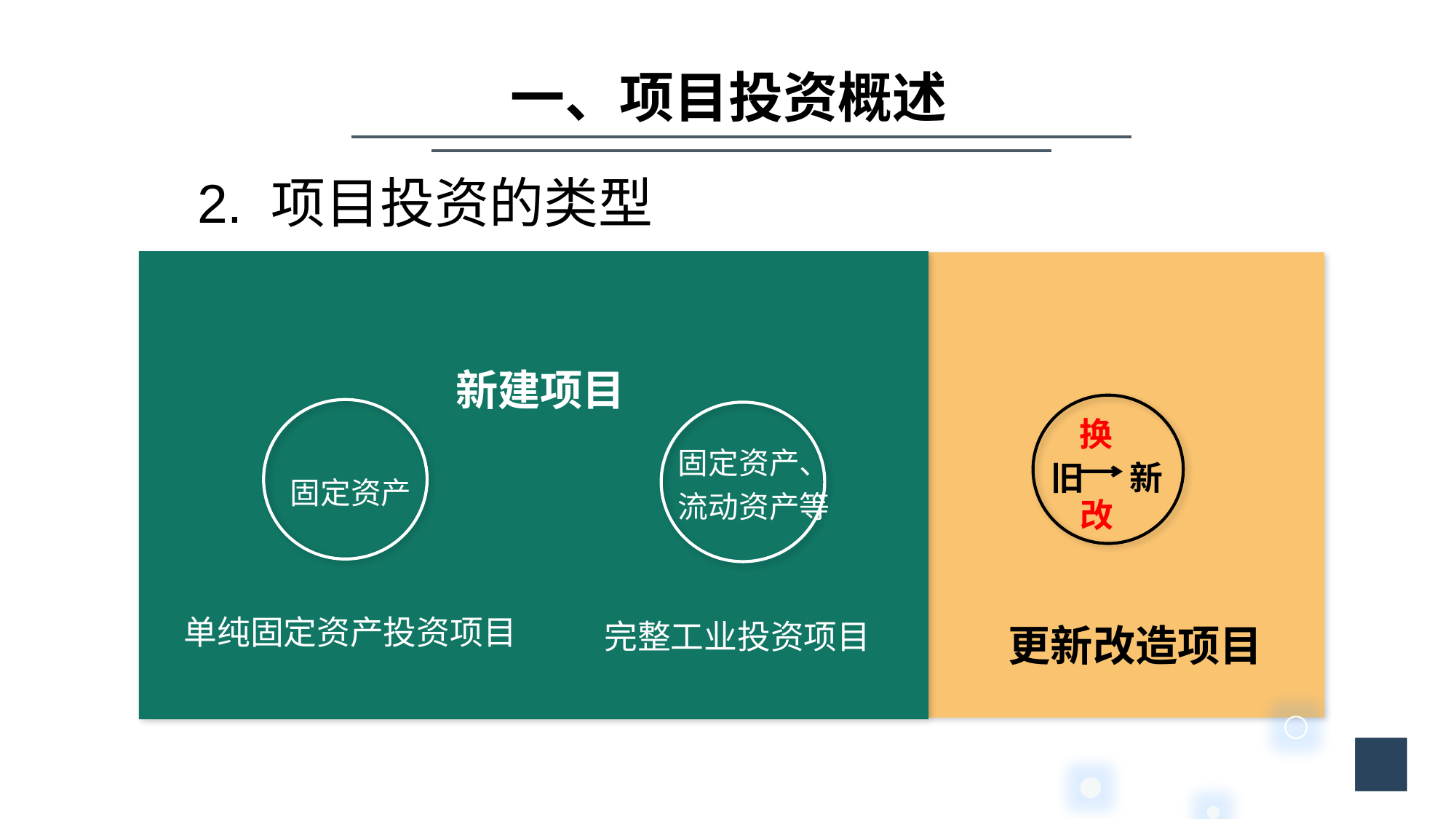

一、项目投资概述
2. 项目投资的类型

新建项目

换
固定资产、
流动资产等
旧      新
固定资产
改
单纯固定资产投资项目
完整工业投资项目
更新改造项目

6